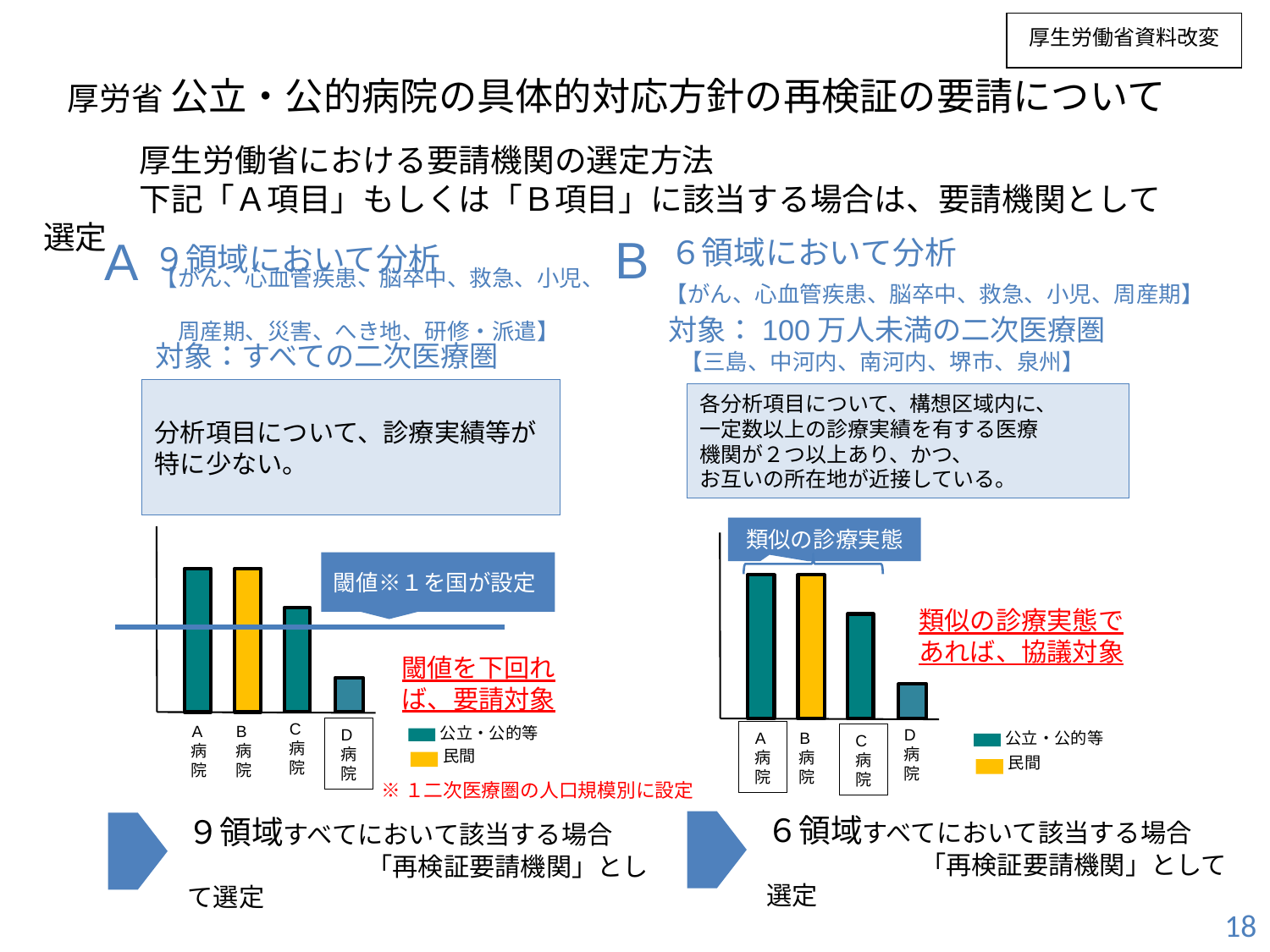

厚生労働省資料改変
厚労省 公立・公的病院の具体的対応方針の再検証の要請について
１　　厚生労働省における要請機関の選定方法
　　　下記「Ａ項目」もしくは「Ｂ項目」に該当する場合は、要請機関として選定
B
９領域において分析
A
６領域において分析

【がん、心血管疾患、脳卒中、救急、小児、周産期】
【がん、心血管疾患、脳卒中、救急、小児、
　周産期、災害、へき地、研修・派遣】
対象：100万人未満の二次医療圏
対象：すべての二次医療圏
【三島、中河内、南河内、堺市、泉州】

分析項目について、診療実績等が
特に少ない。

各分析項目について、構想区域内に、
一定数以上の診療実績を有する医療
機関が２つ以上あり、かつ、
お互いの所在地が近接している。

類似の診療実態

閾値※１を国が設定
類似の診療実態であれば、協議対象
閾値を下回れば、要請対象
C病院
A病院
B病院
公立・公的等

D病院
D病院
A病院
B病院
公立・公的等

C病院
民間

民間

※１二次医療圏の人口規模別に設定
６領域すべてにおいて該当する場合
　　　　　　「再検証要請機関」として選定
９領域すべてにおいて該当する場合
　　　　　　　「再検証要請機関」として選定

18